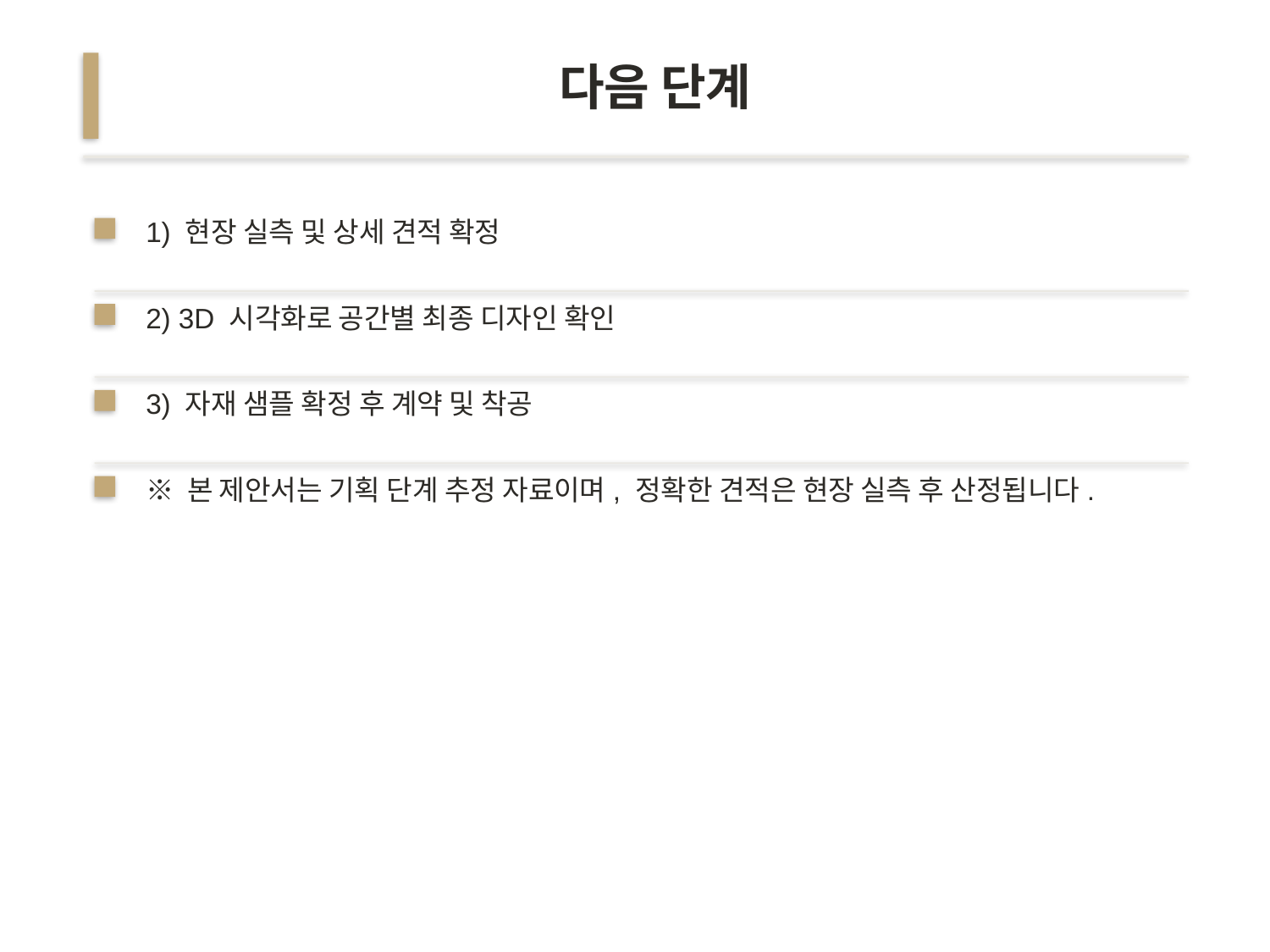

다음 단계

1) 현장 실측 및 상세 견적 확정

2) 3D 시각화로 공간별 최종 디자인 확인

3) 자재 샘플 확정 후 계약 및 착공

※ 본 제안서는 기획 단계 추정 자료이며, 정확한 견적은 현장 실측 후 산정됩니다.